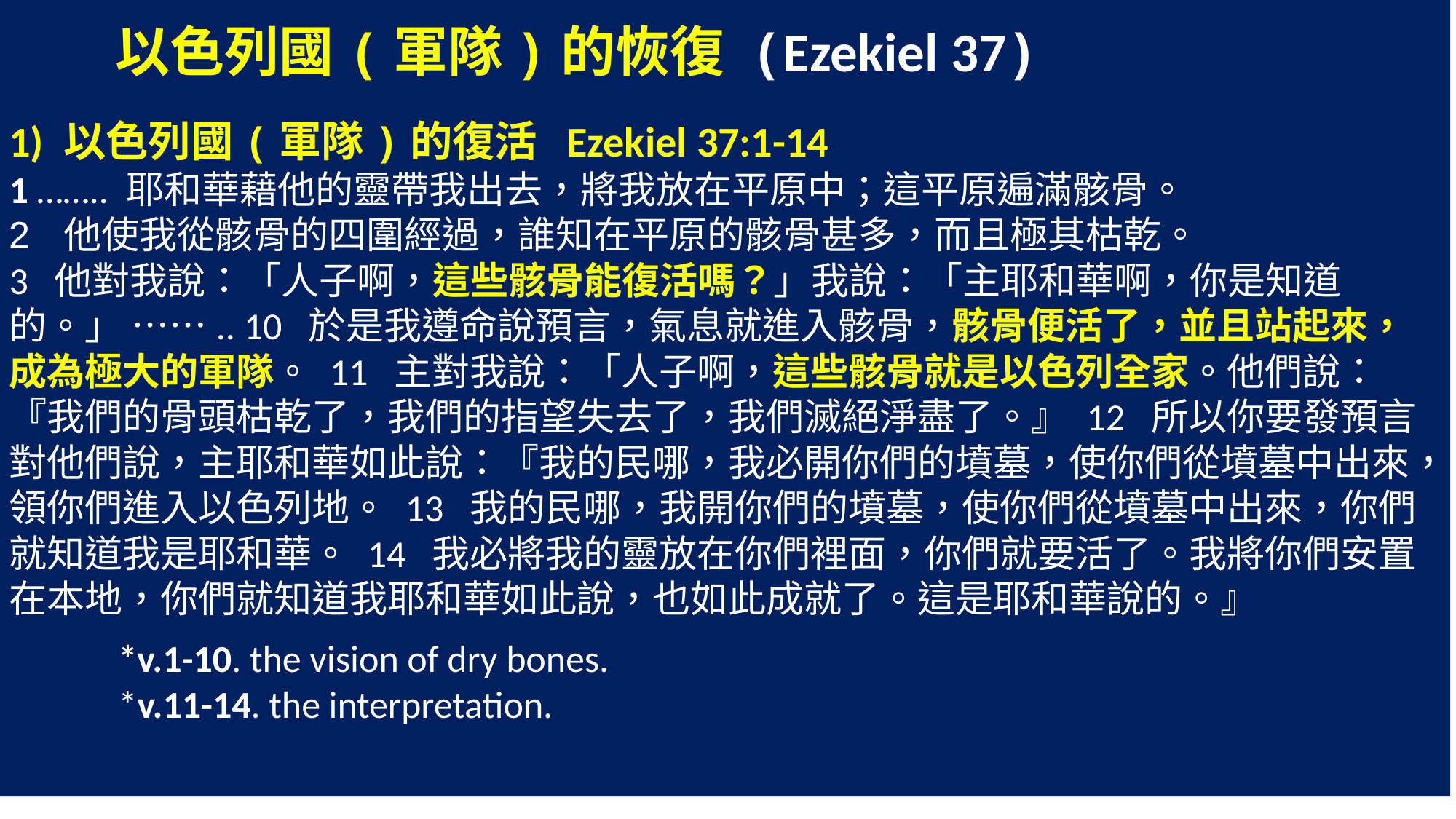

以色列國(軍隊)的恢復 (Ezekiel 37)

1) 以色列國(軍隊)的復活  Ezekiel 37:1-14
1 …….. 耶和華藉他的靈帶我出去，將我放在平原中；這平原遍滿骸骨。
他使我從骸骨的四圍經過，誰知在平原的骸骨甚多，而且極其枯乾。
3  他對我說：「人子啊，這些骸骨能復活嗎？」我說：「主耶和華啊，你是知道的。」 …….. 10  於是我遵命說預言，氣息就進入骸骨，骸骨便活了，並且站起來，成為極大的軍隊。 11  主對我說：「人子啊，這些骸骨就是以色列全家。他們說：『我們的骨頭枯乾了，我們的指望失去了，我們滅絕淨盡了。』 12  所以你要發預言對他們說，主耶和華如此說：『我的民哪，我必開你們的墳墓，使你們從墳墓中出來，領你們進入以色列地。 13  我的民哪，我開你們的墳墓，使你們從墳墓中出來，你們就知道我是耶和華。 14  我必將我的靈放在你們裡面，你們就要活了。我將你們安置在本地，你們就知道我耶和華如此說，也如此成就了。這是耶和華說的。』

 	*v.1-10. the vision of dry bones.
 	*v.11-14. the interpretation.